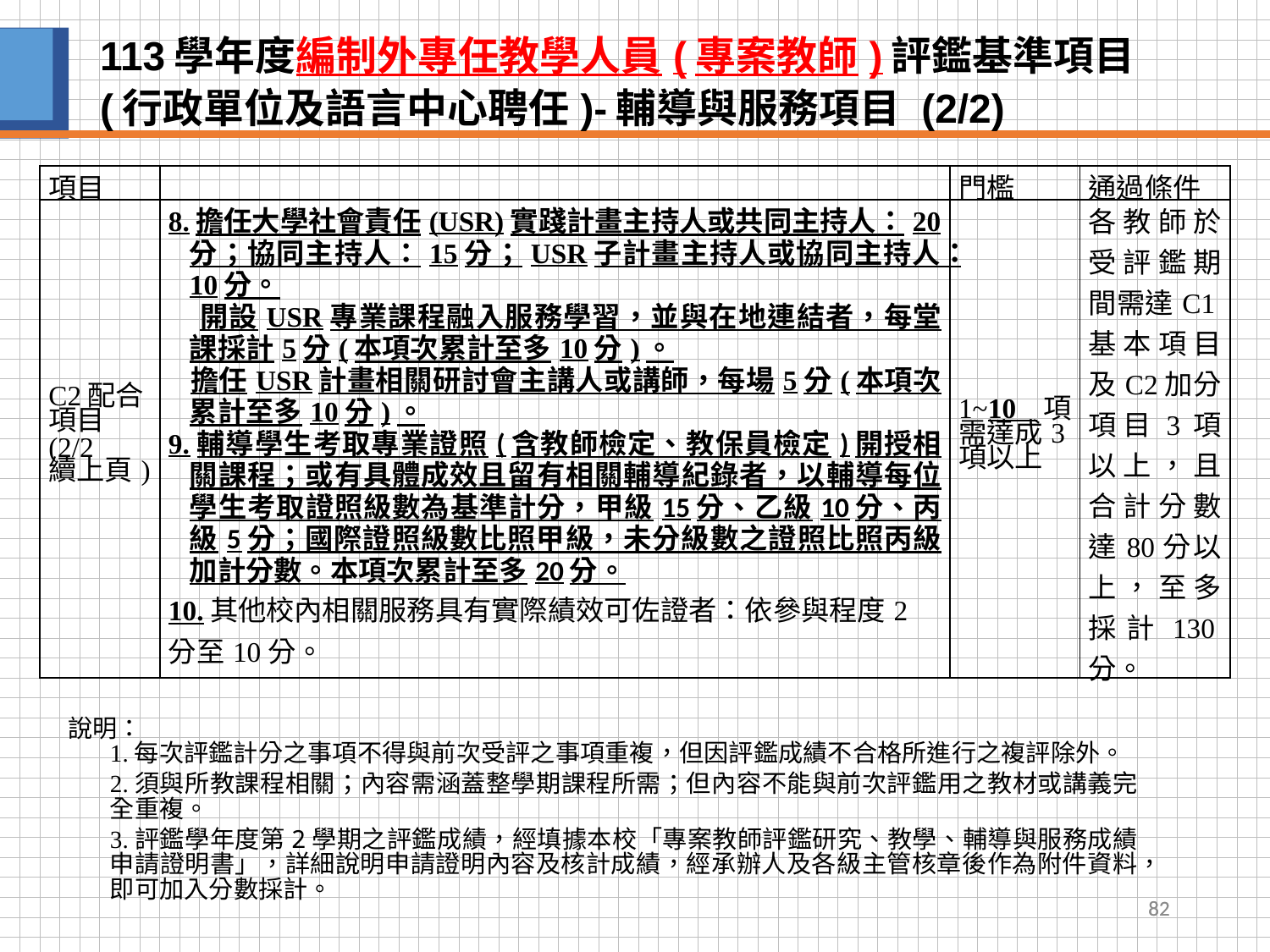

# 113學年度編制外專任教學人員(專案教師)評鑑基準項目(行政單位及語言中心聘任)-輔導與服務項目 (2/2)
| 項目 |  | 門檻 | 通過條件 |
| --- | --- | --- | --- |
| C2配合項目 (2/2 續上頁) | 8.擔任大學社會責任(USR)實踐計畫主持人或共同主持人：20分；協同主持人：15分；USR子計畫主持人或協同主持人：10分。 開設USR專業課程融入服務學習，並與在地連結者，每堂課採計5分(本項次累計至多10分)。 擔任USR計畫相關研討會主講人或講師，每場5分(本項次累計至多10分)。 9.輔導學生考取專業證照(含教師檢定、教保員檢定)開授相關課程；或有具體成效且留有相關輔導紀錄者，以輔導每位學生考取證照級數為基準計分，甲級15分、乙級10分、丙級5分；國際證照級數比照甲級，未分級數之證照比照丙級加計分數。本項次累計至多20分。 10.其他校內相關服務具有實際績效可佐證者：依參與程度2分至10分。 | 1~10項需達成3項以上 | 各教師於受評鑑期間需達C1基本項目及C2加分項目3項以上，且合計分數達80分以上，至多採計130分。 |
說明：
1.每次評鑑計分之事項不得與前次受評之事項重複，但因評鑑成績不合格所進行之複評除外。
2.須與所教課程相關；內容需涵蓋整學期課程所需；但內容不能與前次評鑑用之教材或講義完全重複。
3.評鑑學年度第2學期之評鑑成績，經填據本校「專案教師評鑑研究、教學、輔導與服務成績申請證明書」，詳細說明申請證明內容及核計成績，經承辦人及各級主管核章後作為附件資料，即可加入分數採計。
82